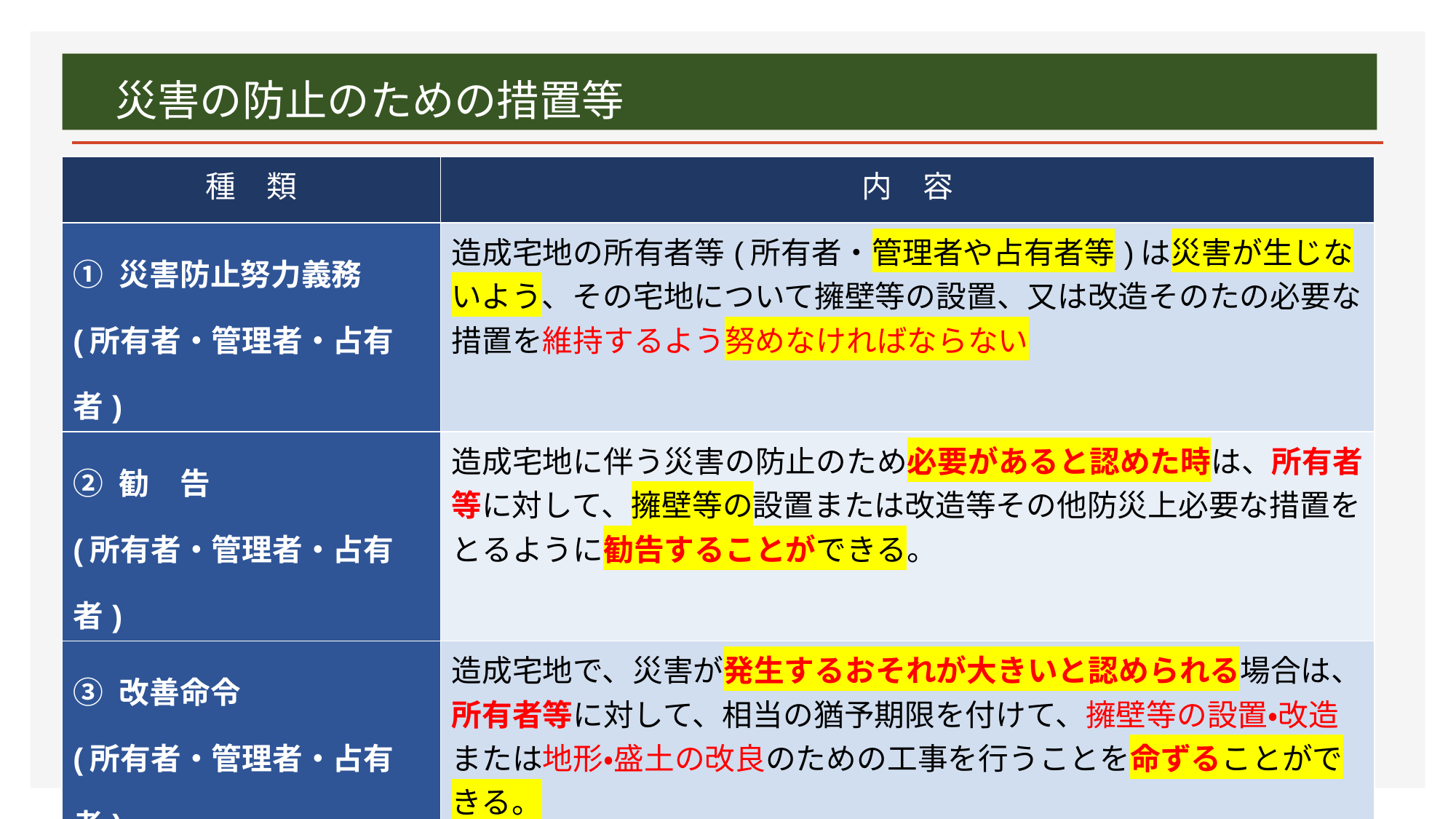

# 災害の防止のための措置等
| 種　類 | 内　容 |
| --- | --- |
| ① 災害防止努力義務 (所有者・管理者・占有者) | 造成宅地の所有者等(所有者・管理者や占有者等)は災害が生じないよう、その宅地について擁壁等の設置、又は改造そのたの必要な措置を維持するよう努めなければならない |
| ② 勧　告 (所有者・管理者・占有者) | 造成宅地に伴う災害の防止のため必要があると認めた時は、所有者等に対して、擁壁等の設置または改造等その他防災上必要な措置をとるように勧告することができる。 |
| ③ 改善命令 (所有者・管理者・占有者) | 造成宅地で、災害が発生するおそれが大きいと認められる場合は、所有者等に対して、相当の猶予期限を付けて、擁壁等の設置・改造または地形・盛土の改良のための工事を行うことを命ずることができる。 ※所有者以外の者であっても、災害の発生のおそれを生じさせた原因となる工事等の行為を行った者に対して、擁壁等の設置等の工事を命じる事が出来る。(所有者等の異議がない時に限る) |